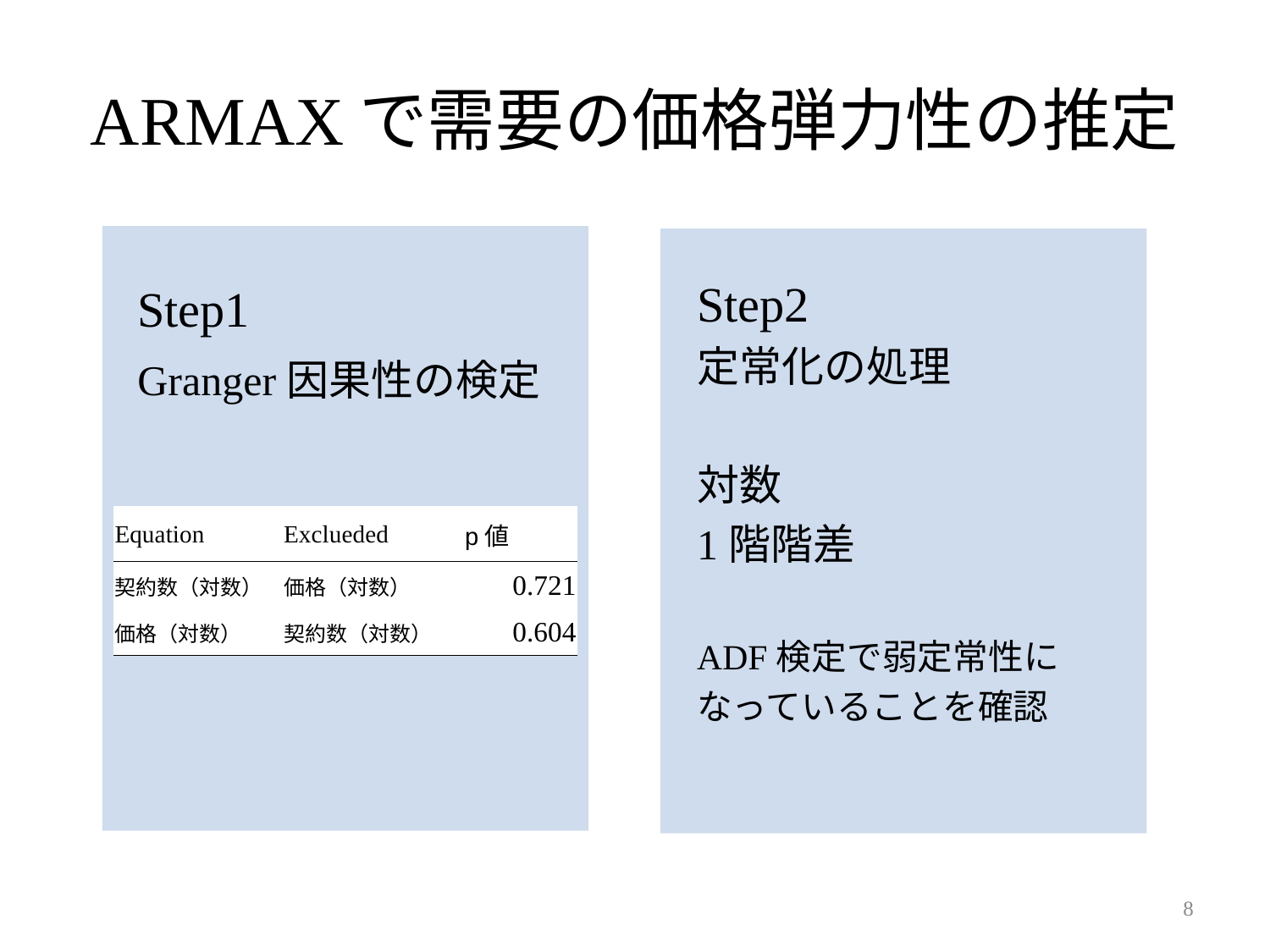

# ARMAXで需要の価格弾力性の推定

Step2
定常化の処理

対数
1階階差

ADF検定で弱定常性に
なっていることを確認

　Step1
　Granger因果性の検定
| Equation | Exclueded | p値 |
| --- | --- | --- |
| 契約数（対数） | 価格（対数） | 0.721 |
| 価格（対数） | 契約数（対数） | 0.604 |
8